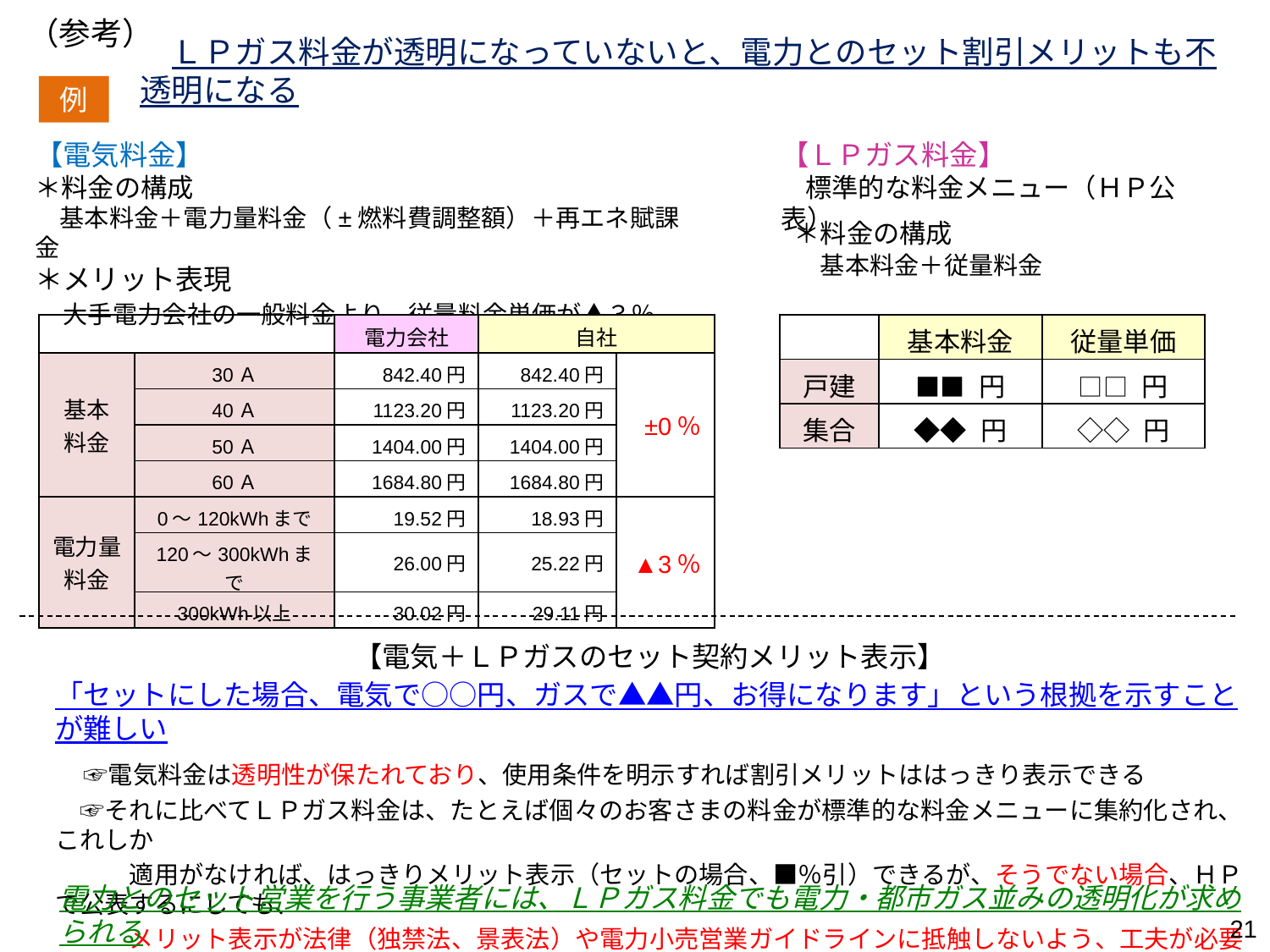

（参考）
　ＬＰガス料金が透明になっていないと、電力とのセット割引メリットも不透明になる
例
【電気料金】
＊料金の構成
　基本料金＋電力量料金（±燃料費調整額）＋再エネ賦課金
＊メリット表現
　大手電力会社の一般料金より、従量料金単価が▲３％
【ＬＰガス料金】
　標準的な料金メニュー（ＨＰ公表）
＊料金の構成
　基本料金＋従量料金
|  |  | 電力会社 | 自社 |  |
| --- | --- | --- | --- | --- |
| 基本 料金 | 30Ａ | 842.40円 | 842.40円 | ±0％ |
|  | 40Ａ | 1123.20円 | 1123.20円 |  |
|  | 50Ａ | 1404.00円 | 1404.00円 |  |
|  | 60Ａ | 1684.80円 | 1684.80円 |  |
| 電力量 料金 | 0〜120kWhまで | 19.52円 | 18.93円 | ▲3％ |
|  | 120〜300kWhまで | 26.00円 | 25.22円 |  |
|  | 300kWh以上 | 30.02円 | 29.11円 |  |
|  | 基本料金 | 従量単価 |
| --- | --- | --- |
| 戸建 | ■■ 円 | □□ 円 |
| 集合 | ◆◆ 円 | ◇◇ 円 |
【電気＋ＬＰガスのセット契約メリット表示】
「セットにした場合、電気で○○円、ガスで▲▲円、お得になります」という根拠を示すことが難しい
　☞電気料金は透明性が保たれており、使用条件を明示すれば割引メリットははっきり表示できる
　☞それに比べてＬＰガス料金は、たとえば個々のお客さまの料金が標準的な料金メニューに集約化され、これしか
　　　適用がなければ、はっきりメリット表示（セットの場合、■％引）できるが、そうでない場合、ＨＰで公表するにしても、
　　　メリット表示が法律（独禁法、景表法）や電力小売営業ガイドラインに抵触しないよう、工夫が必要となる
電力とのセット営業を行う事業者には、ＬＰガス料金でも電力・都市ガス並みの透明化が求められる
21